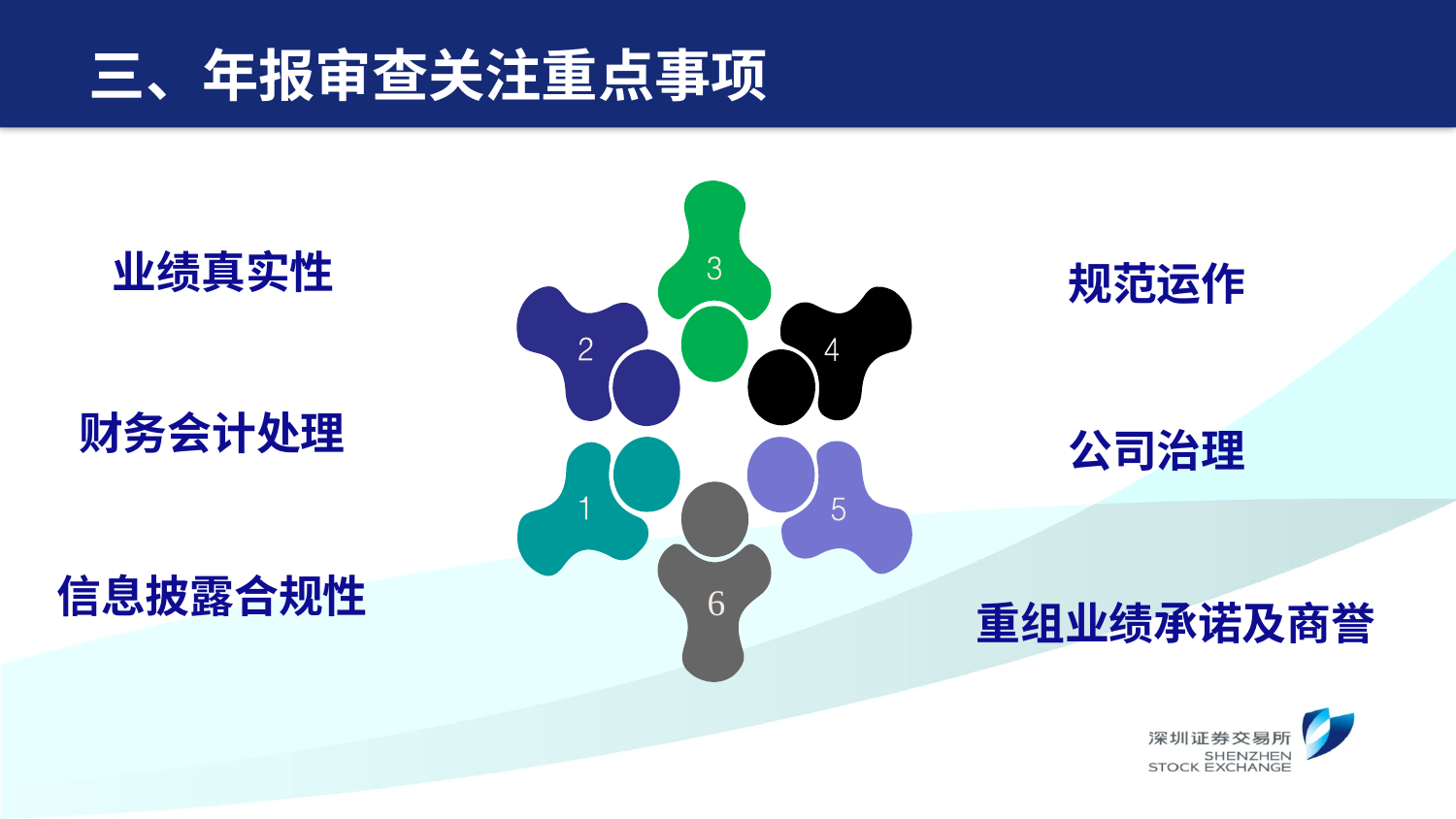

# 三、年报审查关注重点事项

6
业绩真实性
规范运作
财务会计处理
公司治理
信息披露合规性
重组业绩承诺及商誉